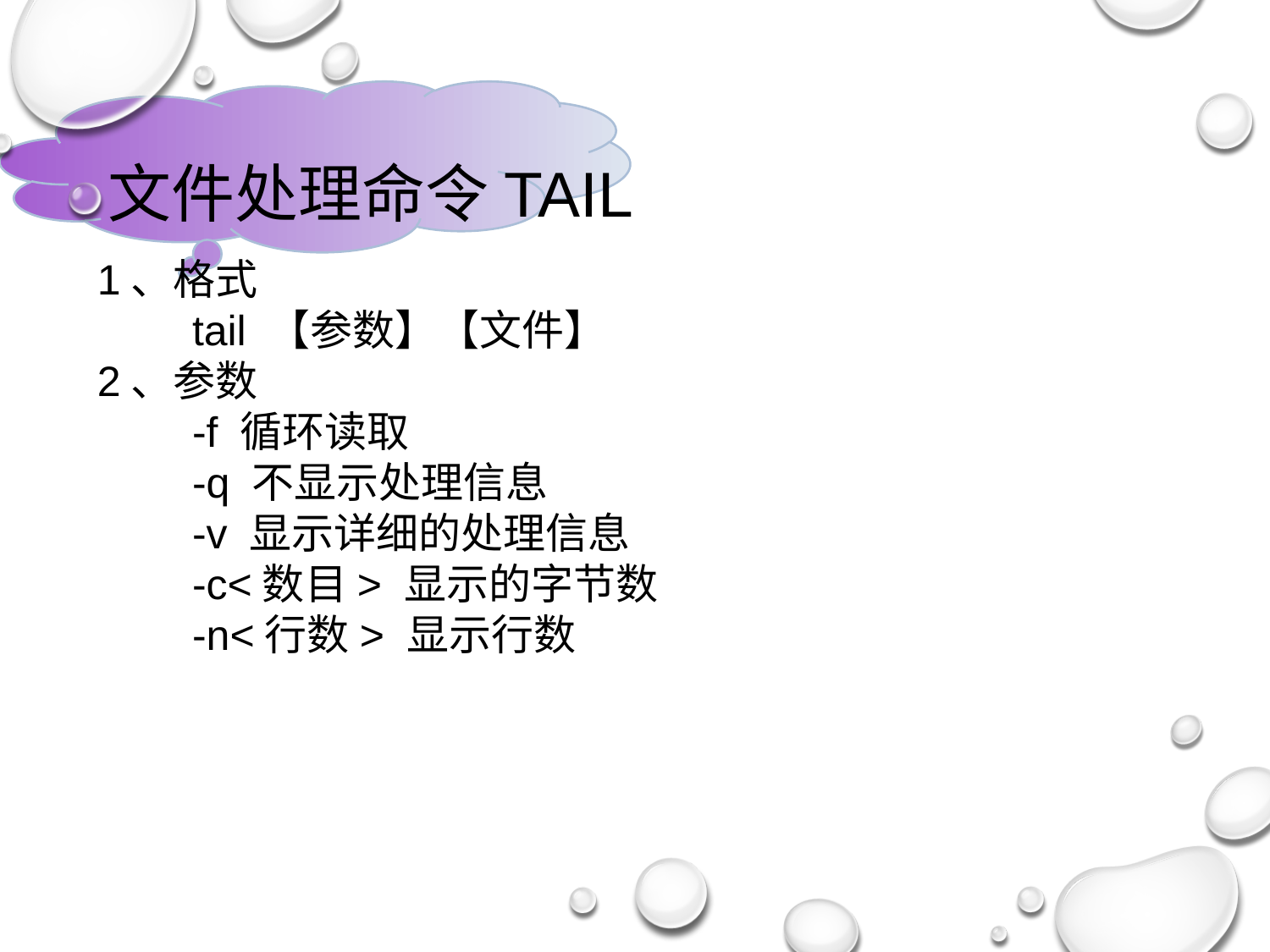

# 文件处理命令tail
1、格式
　　tail 【参数】【文件】
2、参数
　　-f 循环读取
　　-q 不显示处理信息
　　-v 显示详细的处理信息
　　-c<数目> 显示的字节数
　　-n<行数> 显示行数